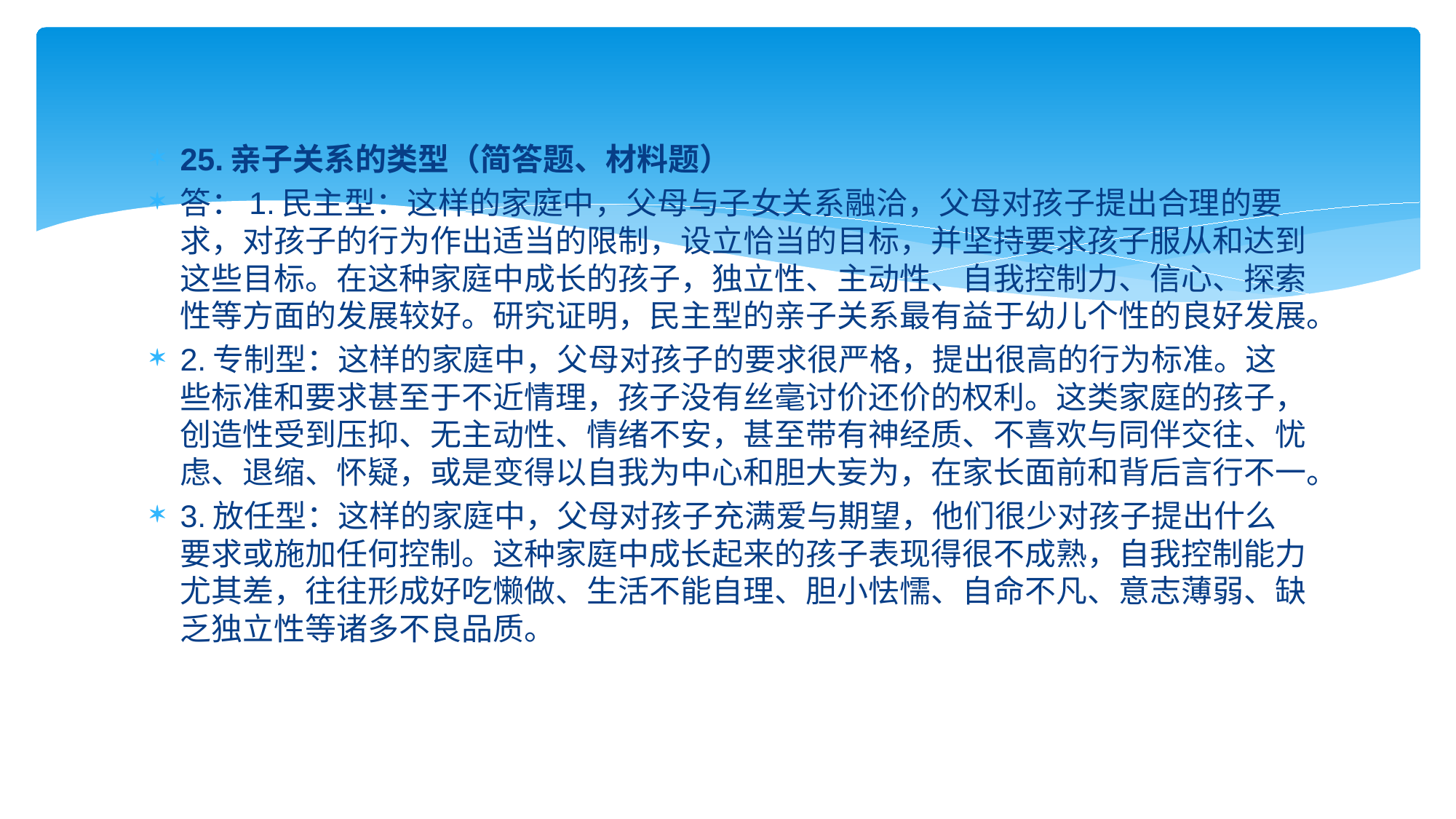

25.亲子关系的类型（简答题、材料题）
答：1.民主型：这样的家庭中，父母与子女关系融洽，父母对孩子提出合理的要求，对孩子的行为作出适当的限制，设立恰当的目标，并坚持要求孩子服从和达到这些目标。在这种家庭中成长的孩子，独立性、主动性、自我控制力、信心、探索性等方面的发展较好。研究证明，民主型的亲子关系最有益于幼儿个性的良好发展。
2.专制型：这样的家庭中，父母对孩子的要求很严格，提出很高的行为标准。这些标准和要求甚至于不近情理，孩子没有丝毫讨价还价的权利。这类家庭的孩子，创造性受到压抑、无主动性、情绪不安，甚至带有神经质、不喜欢与同伴交往、忧虑、退缩、怀疑，或是变得以自我为中心和胆大妄为，在家长面前和背后言行不一。
3.放任型：这样的家庭中，父母对孩子充满爱与期望，他们很少对孩子提出什么要求或施加任何控制。这种家庭中成长起来的孩子表现得很不成熟，自我控制能力尤其差，往往形成好吃懒做、生活不能自理、胆小怯懦、自命不凡、意志薄弱、缺乏独立性等诸多不良品质。